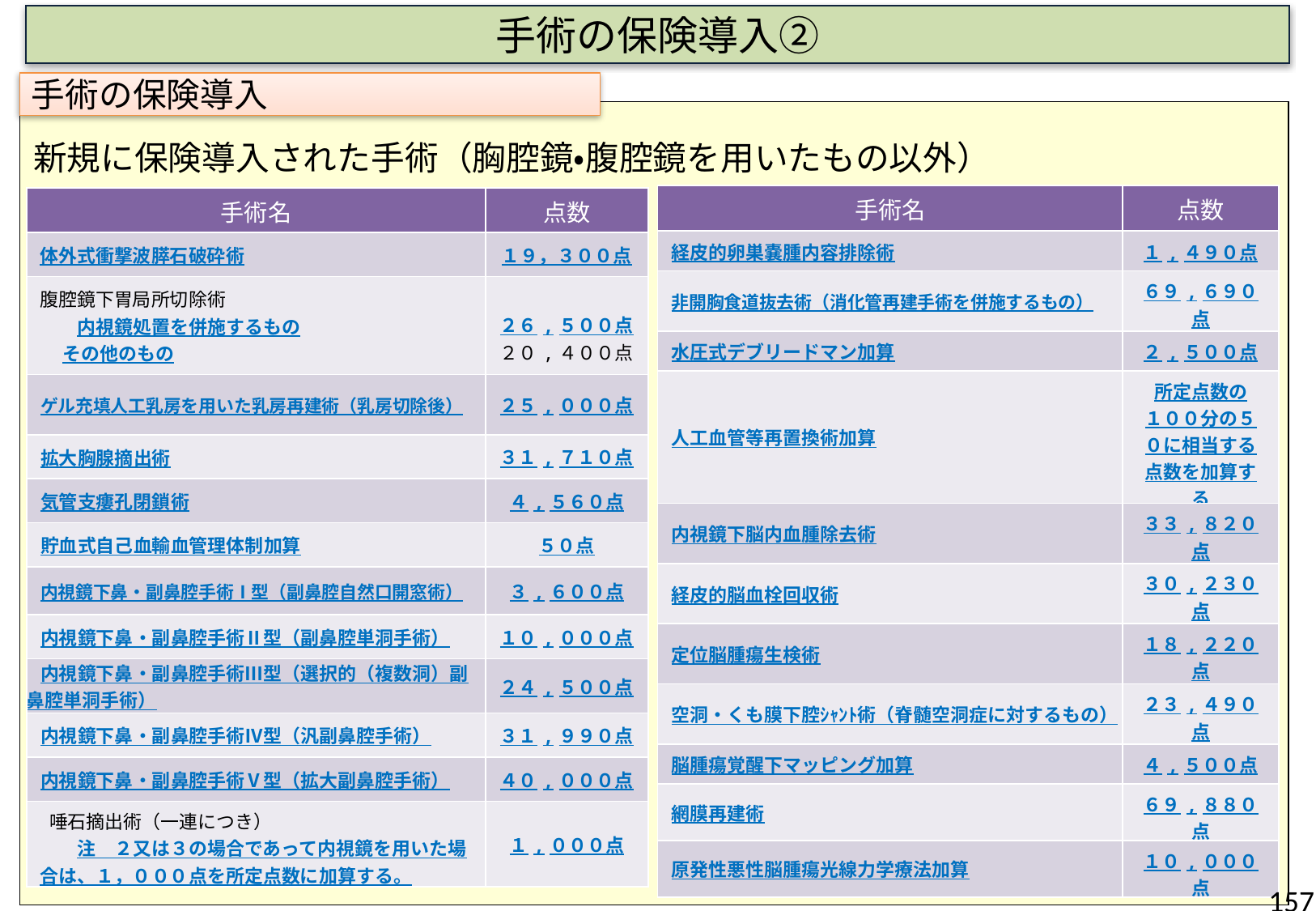

# 手術の保険導入②
手術の保険導入

新規に保険導入された手術（胸腔鏡・腹腔鏡を用いたもの以外）
| 手術名 | 点数 |
| --- | --- |
| 経皮的卵巣嚢腫内容排除術 | １,４９０点 |
| 非開胸食道抜去術（消化管再建手術を併施するもの） | ６９,６９０点 |
| 水圧式デブリードマン加算 | ２,５００点 |
| 人工血管等再置換術加算 | 所定点数の １００分の５０に相当する点数を加算する |
| 内視鏡下脳内血腫除去術 | ３３,８２０点 |
| 経皮的脳血栓回収術 | ３０,２３０点 |
| 定位脳腫瘍生検術 | １８,２２０点 |
| 空洞・くも膜下腔ｼｬﾝﾄ術（脊髄空洞症に対するもの） | ２３,４９０点 |
| 脳腫瘍覚醒下マッピング加算 | ４,５００点 |
| 網膜再建術 | ６９,８８０点 |
| 原発性悪性脳腫瘍光線力学療法加算 | １０,０００点 |
| 手術名 | 点数 |
| --- | --- |
| 体外式衝撃波膵石破砕術 | １９，３００点 |
| 腹腔鏡下胃局所切除術 　　内視鏡処置を併施するもの 　 その他のもの | ２６,５００点 ２０,４００点 |
| ゲル充填人工乳房を用いた乳房再建術（乳房切除後） | ２５,０００点 |
| 拡大胸腺摘出術 | ３１,７１０点 |
| 気管支瘻孔閉鎖術 | ４,５６０点 |
| 貯血式自己血輸血管理体制加算 | ５０点 |
| 内視鏡下鼻・副鼻腔手術Ⅰ型（副鼻腔自然口開窓術） | ３,６００点 |
| 内視鏡下鼻・副鼻腔手術Ⅱ型（副鼻腔単洞手術） | １０,０００点 |
| 内視鏡下鼻・副鼻腔手術Ⅲ型（選択的（複数洞）副鼻腔単洞手術） | ２４,５００点 |
| 内視鏡下鼻・副鼻腔手術Ⅳ型（汎副鼻腔手術） | ３１,９９０点 |
| 内視鏡下鼻・副鼻腔手術Ⅴ型（拡大副鼻腔手術） | ４０,０００点 |
| 唾石摘出術（一連につき） 　　注　２又は３の場合であって内視鏡を用いた場合は、１，０００点を所定点数に加算する。 | １,０００点 |
157